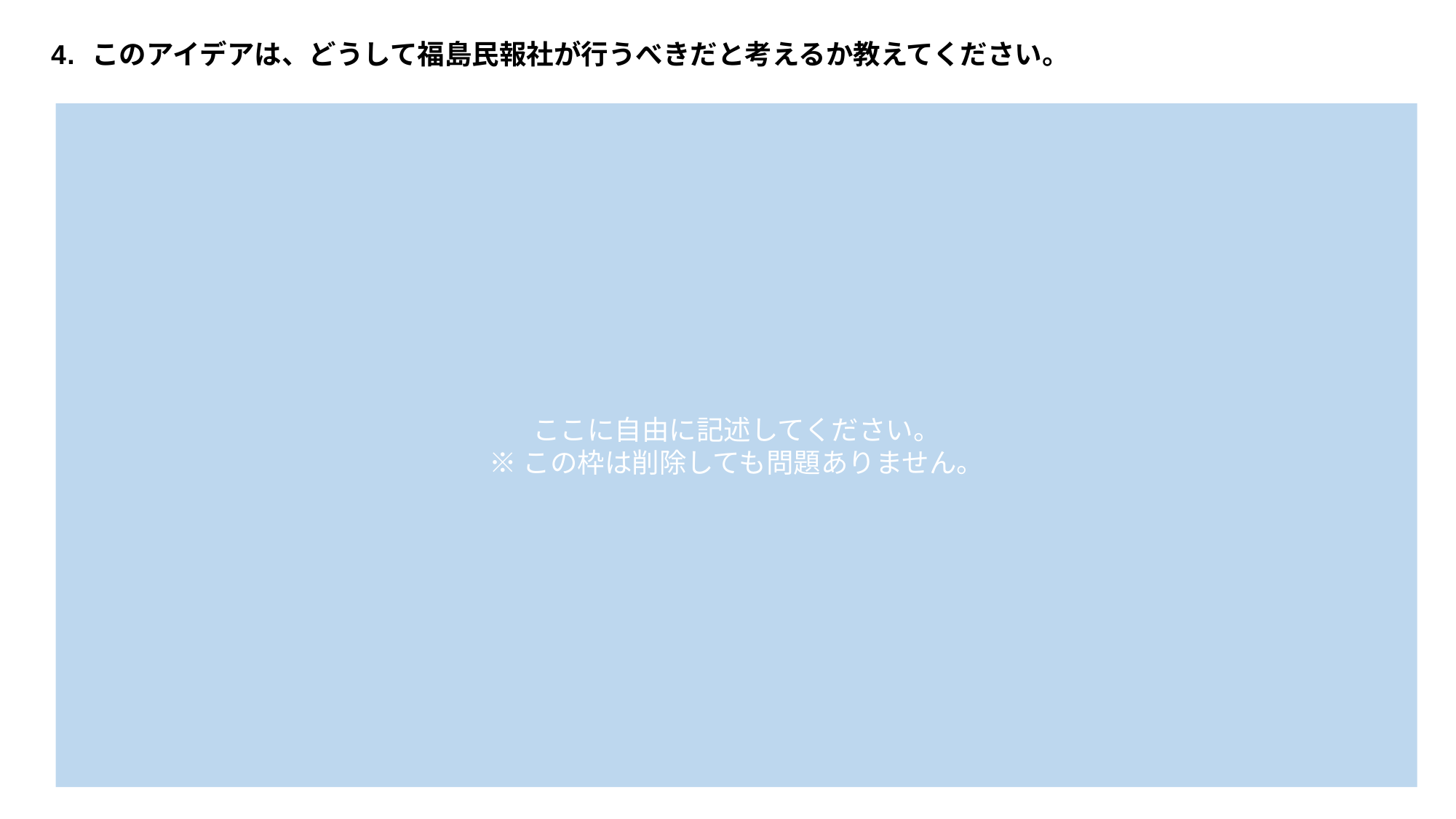

このアイデアは、どうして福島民報社が行うべきだと考えるか教えてください。
ここに自由に記述してください。
※この枠は削除しても問題ありません。